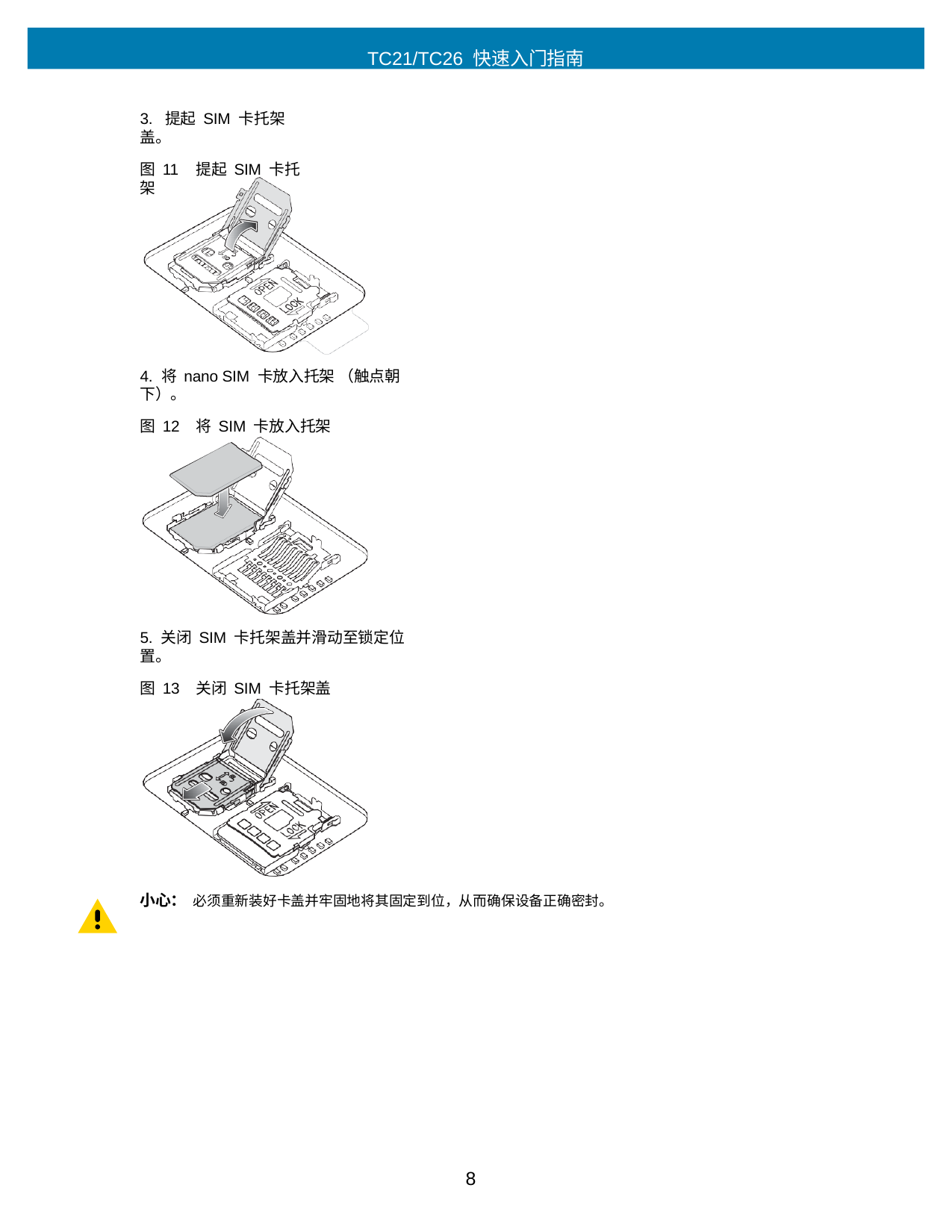

TC21/TC26 快速入门指南
3.  提起 SIM 卡托架盖。

图 11	提起 SIM 卡托架

4. 将 nano SIM 卡放入托架 （触点朝下）。

图 12	将 SIM 卡放入托架

5. 关闭 SIM 卡托架盖并滑动至锁定位置。

图 13	关闭 SIM 卡托架盖

小心： 必须重新装好卡盖并牢固地将其固定到位，从而确保设备正确密封。

8